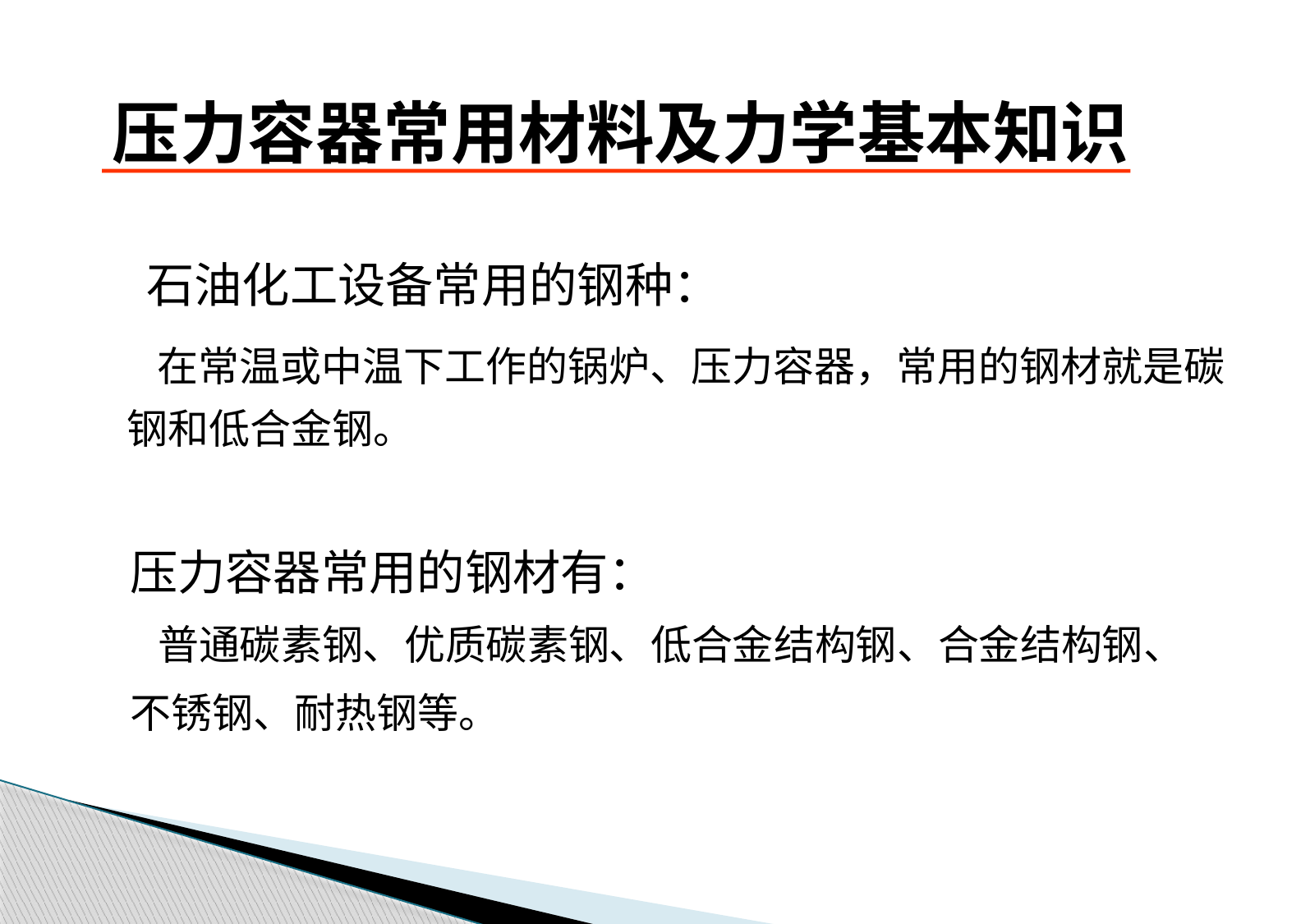

# 压力容器常用材料及力学基本知识

    石油化工设备常用的钢种：
     在常温或中温下工作的锅炉、压力容器，常用的钢材就是碳钢和低合金钢。

   压力容器常用的钢材有：
      普通碳素钢、优质碳素钢、低合金结构钢、合金结构钢、
   不锈钢、耐热钢等。